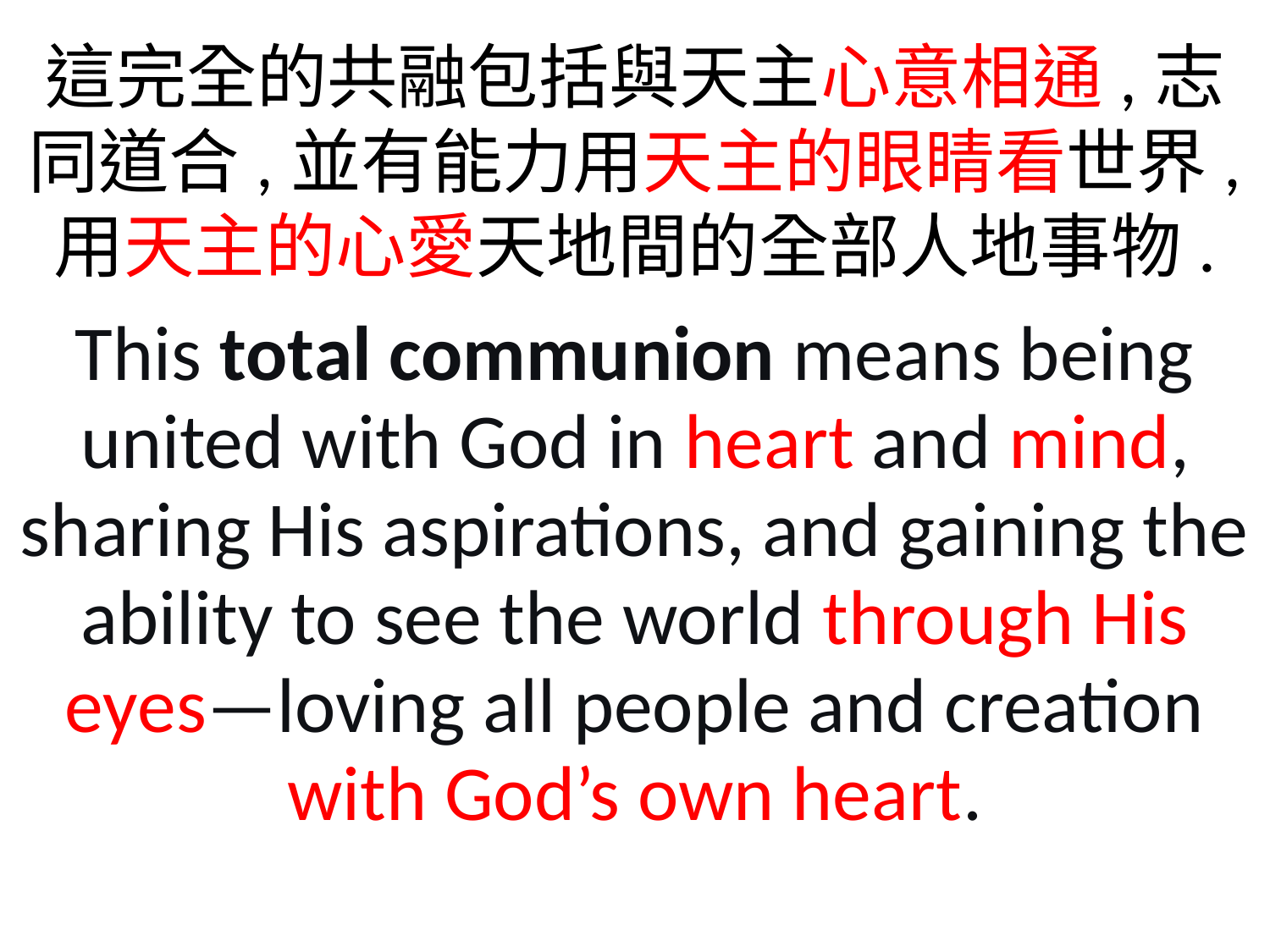

這完全的共融包括與天主心意相通,志同道合,並有能力用天主的眼睛看世界,
用天主的心愛天地間的全部人地事物.
This total communion means being united with God in heart and mind, sharing His aspirations, and gaining the ability to see the world through His eyes—loving all people and creation with God’s own heart.